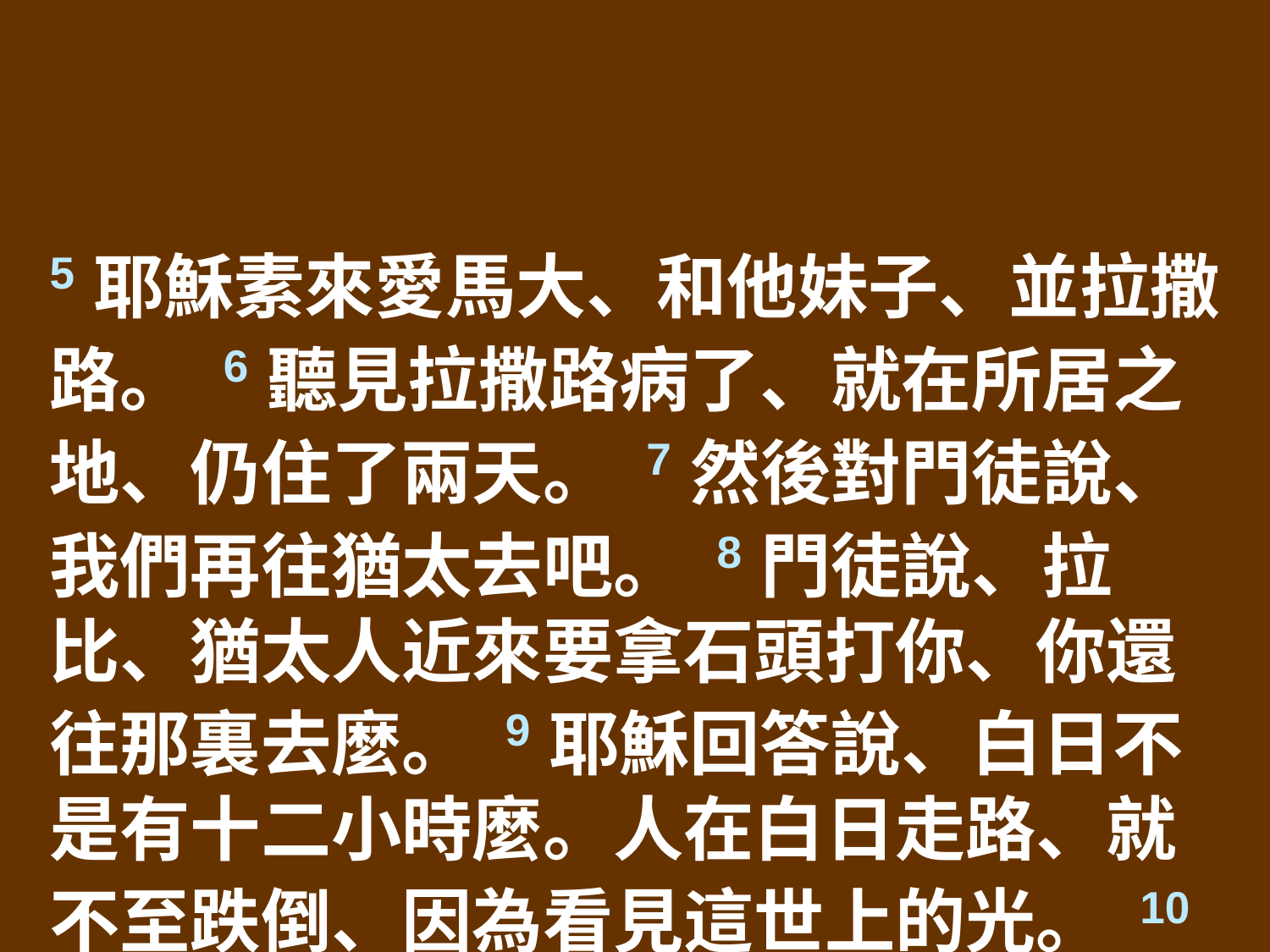

5耶穌素來愛馬大、和他妹子、並拉撒路。 6聽見拉撒路病了、就在所居之地、仍住了兩天。 7然後對門徒說、我們再往猶太去吧。 8門徒說、拉比、猶太人近來要拿石頭打你、你還往那裏去麼。 9耶穌回答說、白日不是有十二小時麼。人在白日走路、就不至跌倒、因為看見這世上的光。 10若在黑夜走路、就必跌倒、因為他沒有光。